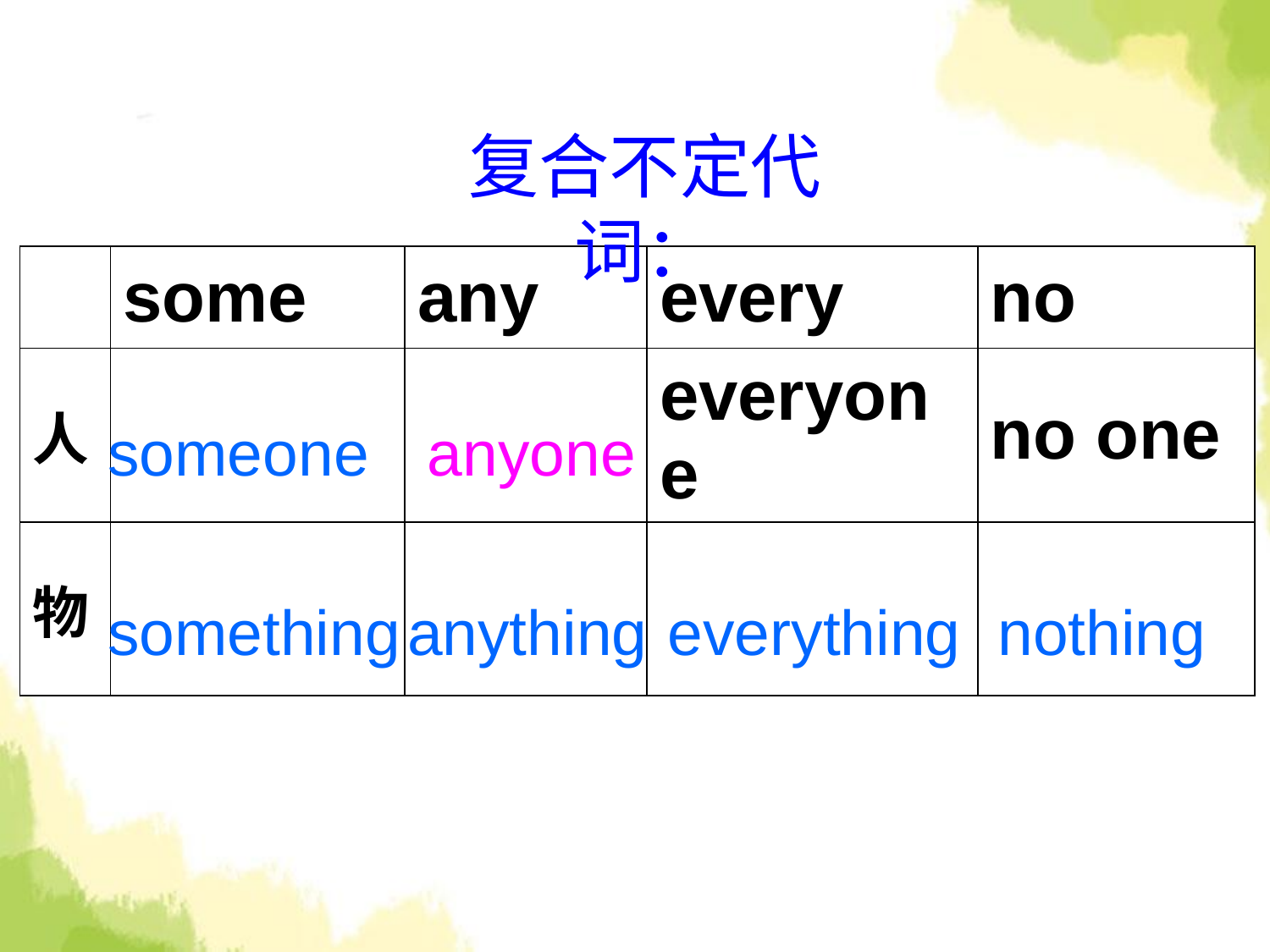

复合不定代词：
|  | some | any | every | no |
| --- | --- | --- | --- | --- |
| 人 |  |  | everyone | no one |
| 物 |  |  |  |  |
someone
anyone
anything
everything
nothing
something